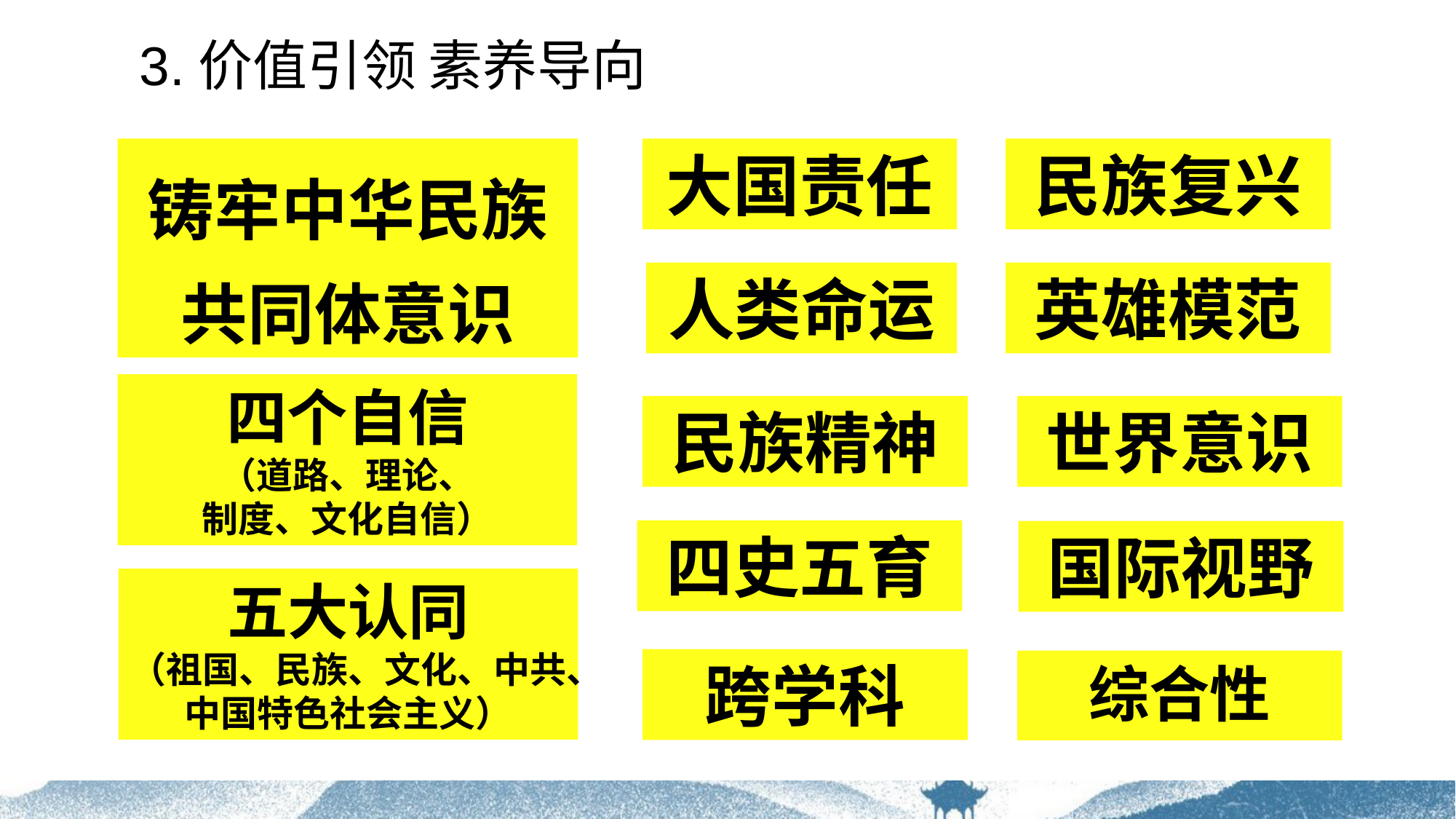

3.价值引领 素养导向
铸牢中华民族共同体意识
大国责任
民族复兴
人类命运
英雄模范
四个自信
（道路、理论、
制度、文化自信）
民族精神
世界意识
四史五育
国际视野
五大认同
（祖国、民族、文化、中共、中国特色社会主义）
跨学科
综合性